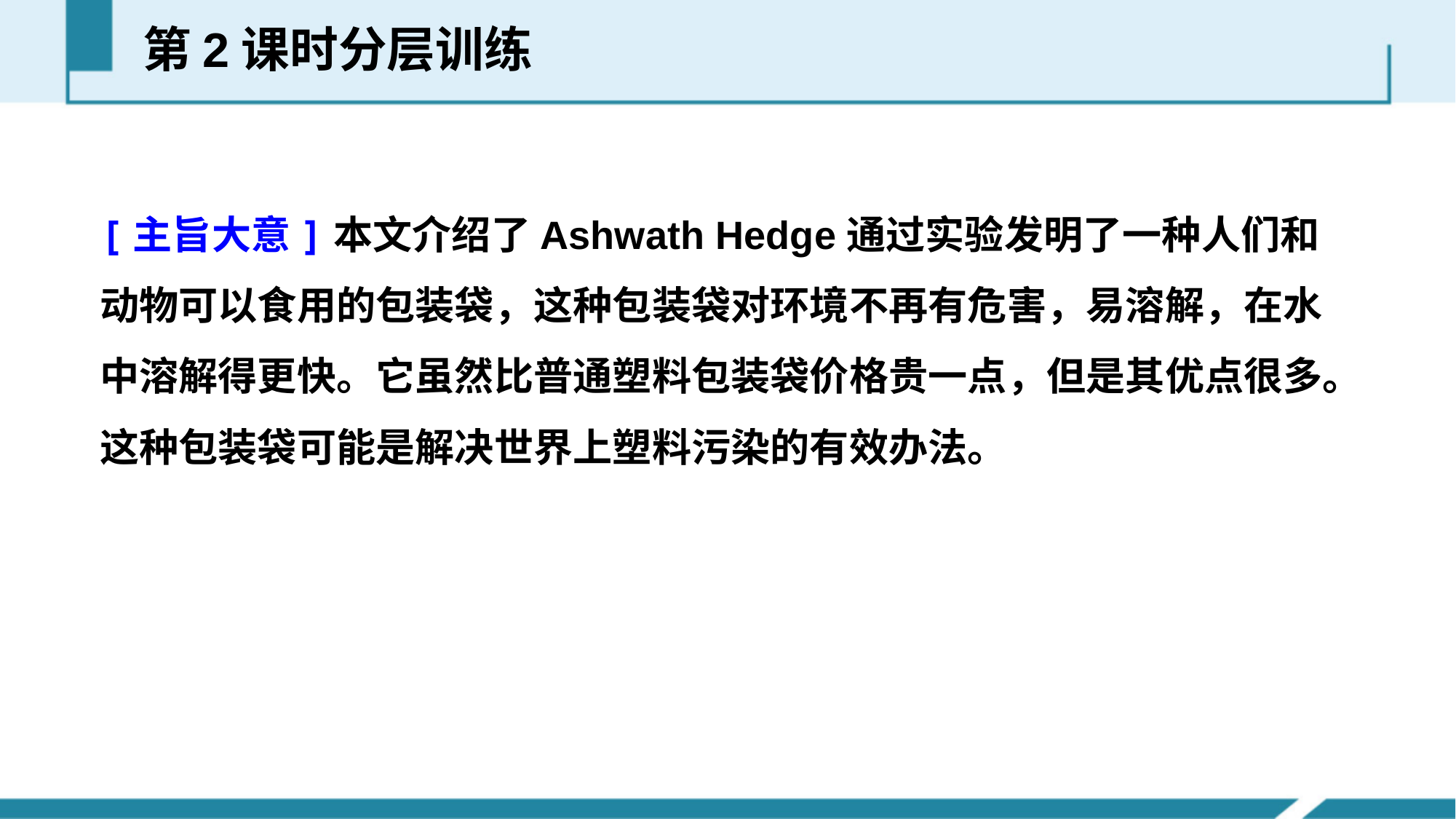

第2课时分层训练
[主旨大意]本文介绍了Ashwath Hedge通过实验发明了一种人们和动物可以食用的包装袋，这种包装袋对环境不再有危害，易溶解，在水中溶解得更快。它虽然比普通塑料包装袋价格贵一点，但是其优点很多。这种包装袋可能是解决世界上塑料污染的有效办法。